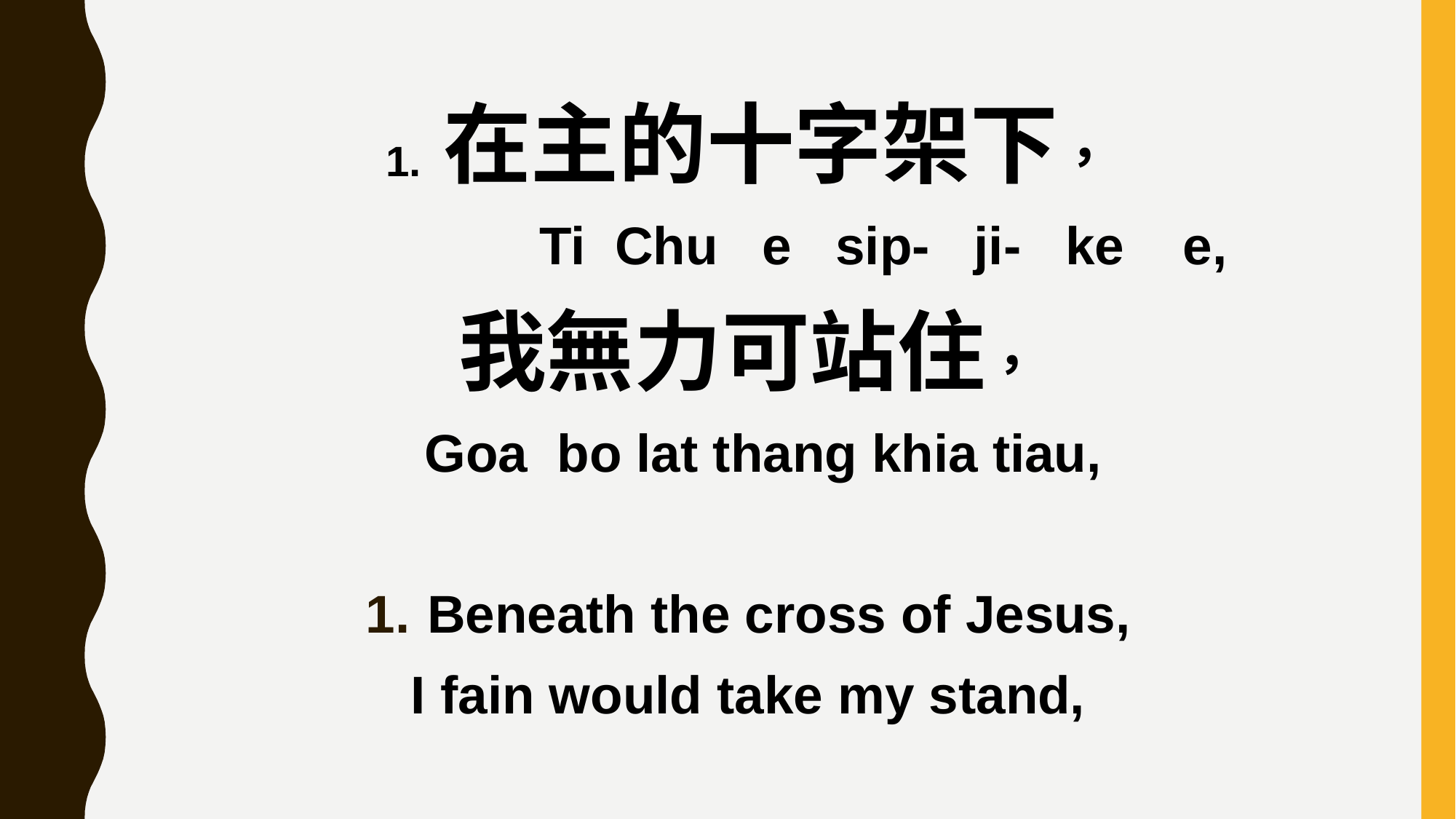

1. 在主的十字架下，
                         Ti  Chu   e   sip-   ji-   ke    e,
我無力可站住，
  Goa  bo lat thang khia tiau,

Beneath the cross of Jesus,
I fain would take my stand,